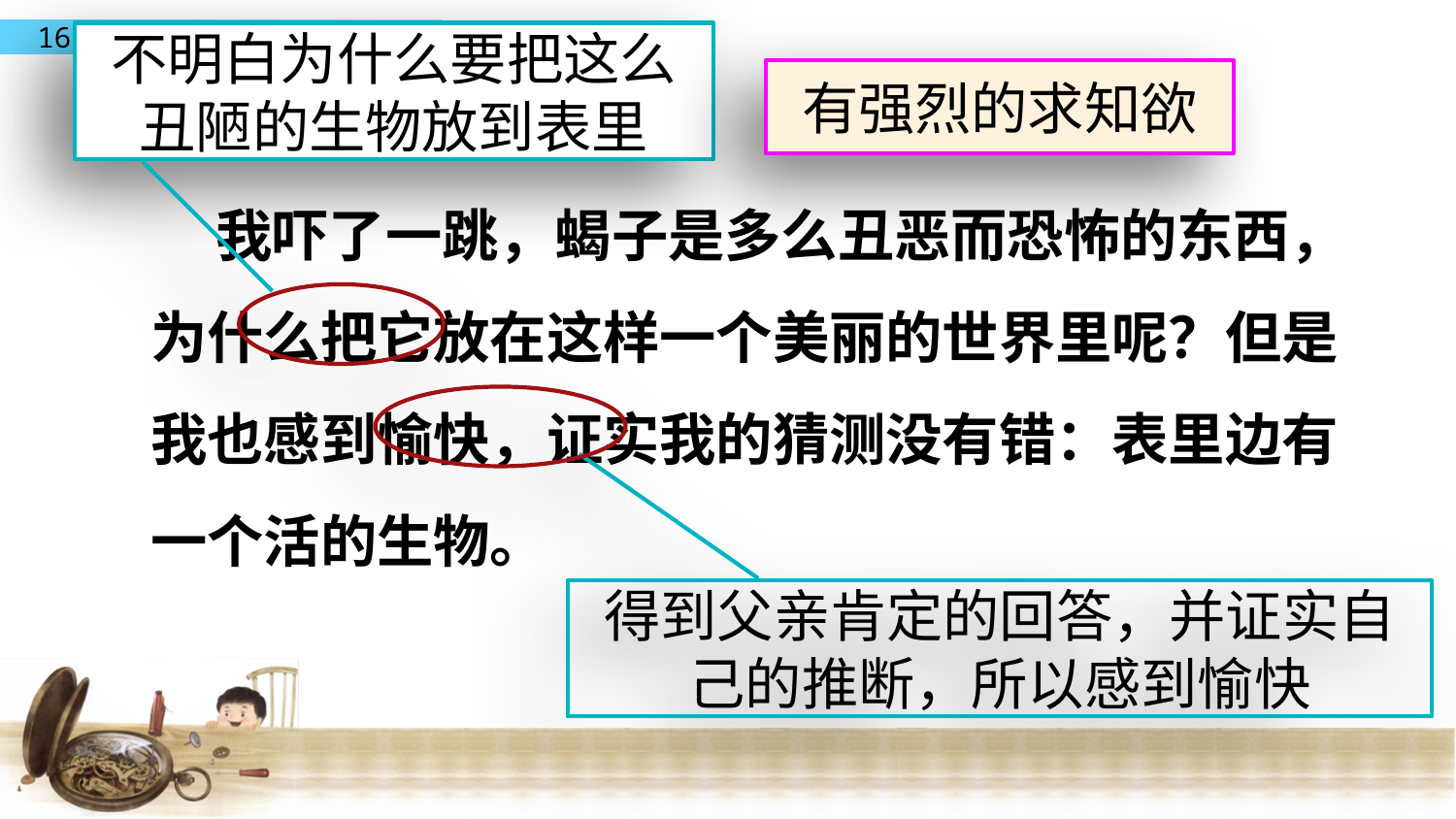

不明白为什么要把这么丑陋的生物放到表里
有强烈的求知欲
    我吓了一跳，蝎子是多么丑恶而恐怖的东西，为什么把它放在这样一个美丽的世界里呢？但是我也感到愉快，证实我的猜测没有错：表里边有一个活的生物。

得到父亲肯定的回答，并证实自己的推断，所以感到愉快